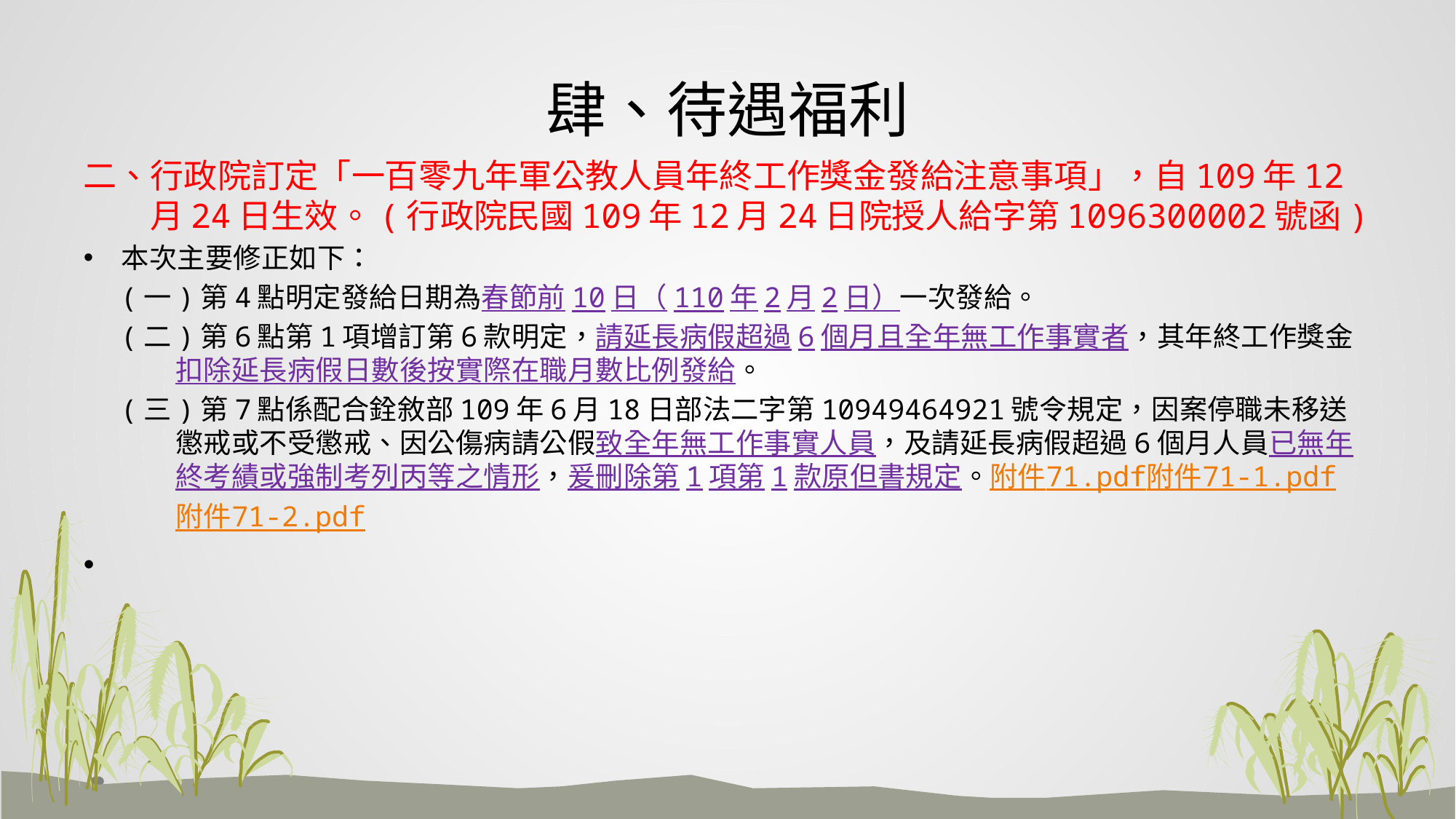

# 肆、待遇福利
二、行政院訂定「一百零九年軍公教人員年終工作獎金發給注意事項」，自109年12月24日生效。(行政院民國109年12月24日院授人給字第1096300002號函)
本次主要修正如下：
(一)第4點明定發給日期為春節前10日（110年2月2日）一次發給。
(二)第6點第1項增訂第6款明定，請延長病假超過6個月且全年無工作事實者，其年終工作獎金扣除延長病假日數後按實際在職月數比例發給。
(三)第7點係配合銓敘部109年6月18日部法二字第10949464921號令規定，因案停職未移送懲戒或不受懲戒、因公傷病請公假致全年無工作事實人員，及請延長病假超過6個月人員已無年終考績或強制考列丙等之情形，爰刪除第1項第1款原但書規定。附件71.pdf附件71-1.pdf附件71-2.pdf